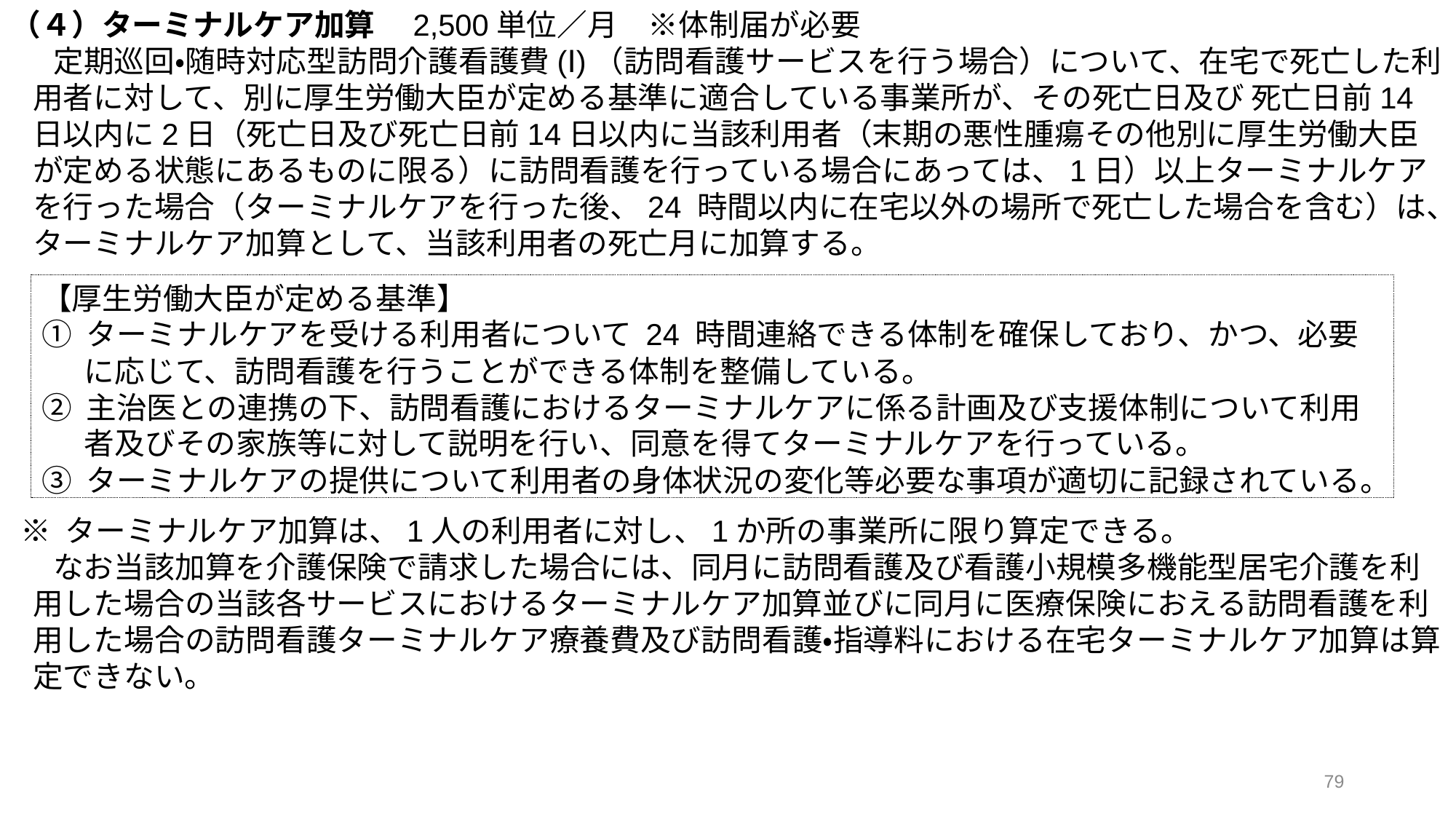

（４）ターミナルケア加算　2,500単位／月　※体制届が必要
定期巡回・随時対応型訪問介護看護費(Ⅰ)（訪問看護サービスを行う場合）について、在宅で死亡した利用者に対して、別に厚生労働大臣が定める基準に適合している事業所が、その死亡日及び 死亡日前14日以内に2日（死亡日及び死亡日前14日以内に当該利用者（末期の悪性腫瘍その他別に厚生労働大臣が定める状態にあるものに限る）に訪問看護を行っている場合にあっては、1日）以上ターミナルケアを行った場合（ターミナルケアを行った後、24 時間以内に在宅以外の場所で死亡した場合を含む）は、ターミナルケア加算として、当該利用者の死亡月に加算する。

※ ターミナルケア加算は、1人の利用者に対し、1か所の事業所に限り算定できる。
なお当該加算を介護保険で請求した場合には、同月に訪問看護及び看護小規模多機能型居宅介護を利用した場合の当該各サービスにおけるターミナルケア加算並びに同月に医療保険におえる訪問看護を利用した場合の訪問看護ターミナルケア療養費及び訪問看護・指導料における在宅ターミナルケア加算は算定できない。

【厚生労働大臣が定める基準】
① ターミナルケアを受ける利用者について 24 時間連絡できる体制を確保しており、かつ、必要に応じて、訪問看護を行うことができる体制を整備している。
② 主治医との連携の下、訪問看護におけるターミナルケアに係る計画及び支援体制について利用者及びその家族等に対して説明を行い、同意を得てターミナルケアを行っている。
③ ターミナルケアの提供について利用者の身体状況の変化等必要な事項が適切に記録されている。
79